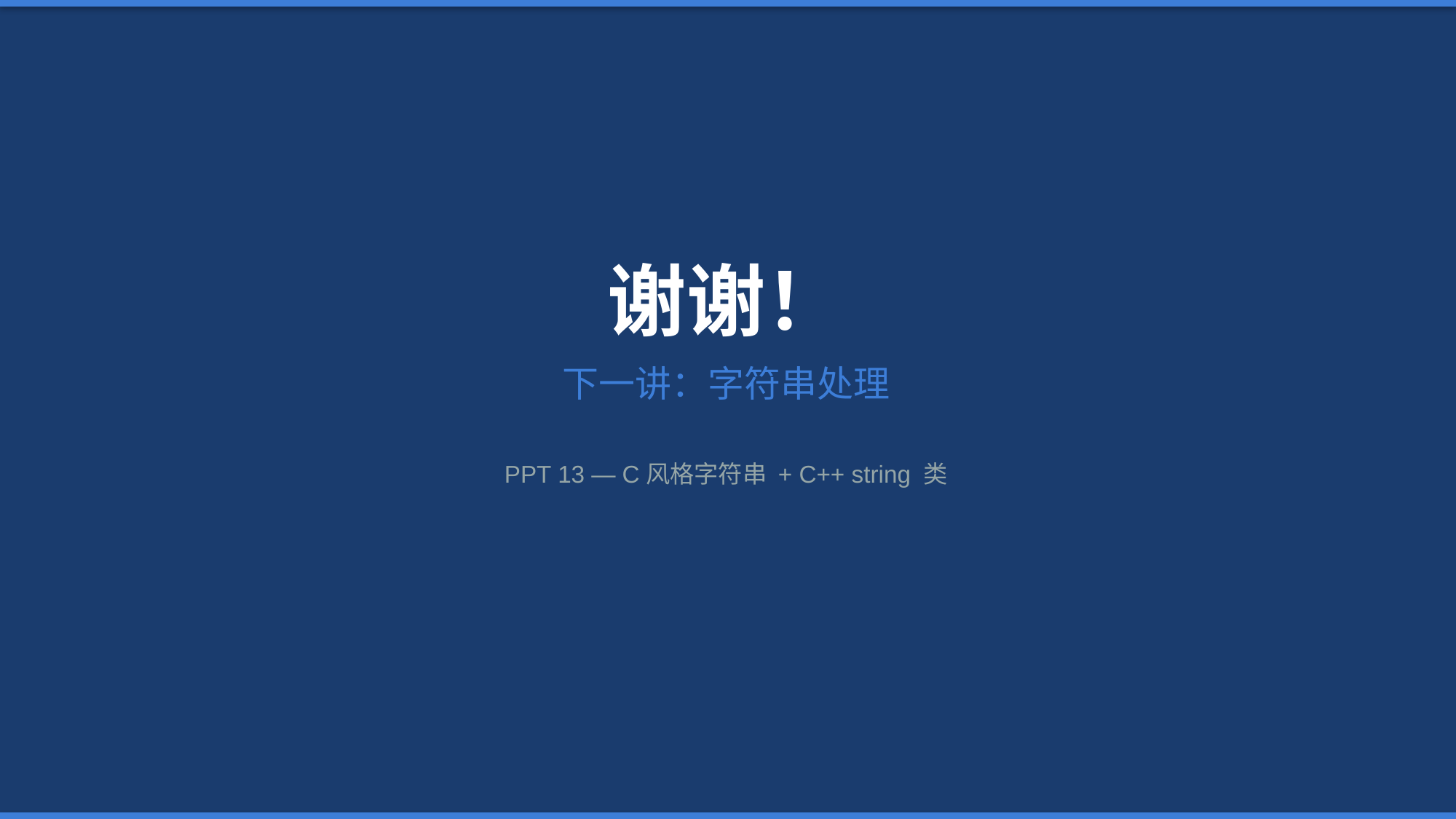

谢谢！
下一讲：字符串处理
PPT 13 — C风格字符串 + C++ string 类